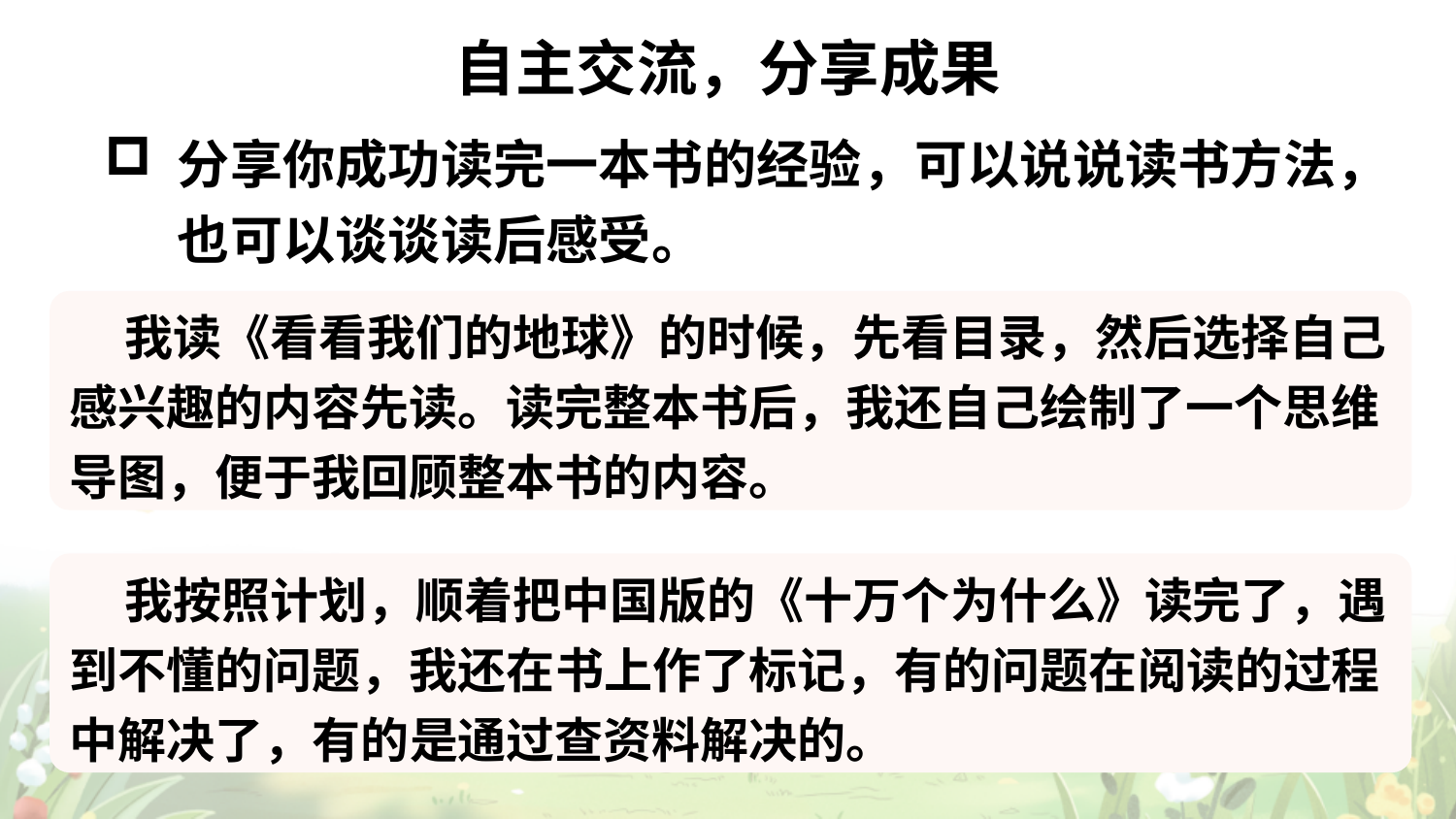

自主交流，分享成果
分享你成功读完一本书的经验，可以说说读书方法，也可以谈谈读后感受。
    我读《看看我们的地球》的时候，先看目录，然后选择自己感兴趣的内容先读。读完整本书后，我还自己绘制了一个思维导图，便于我回顾整本书的内容。
    我按照计划，顺着把中国版的《十万个为什么》读完了，遇到不懂的问题，我还在书上作了标记，有的问题在阅读的过程中解决了，有的是通过查资料解决的。